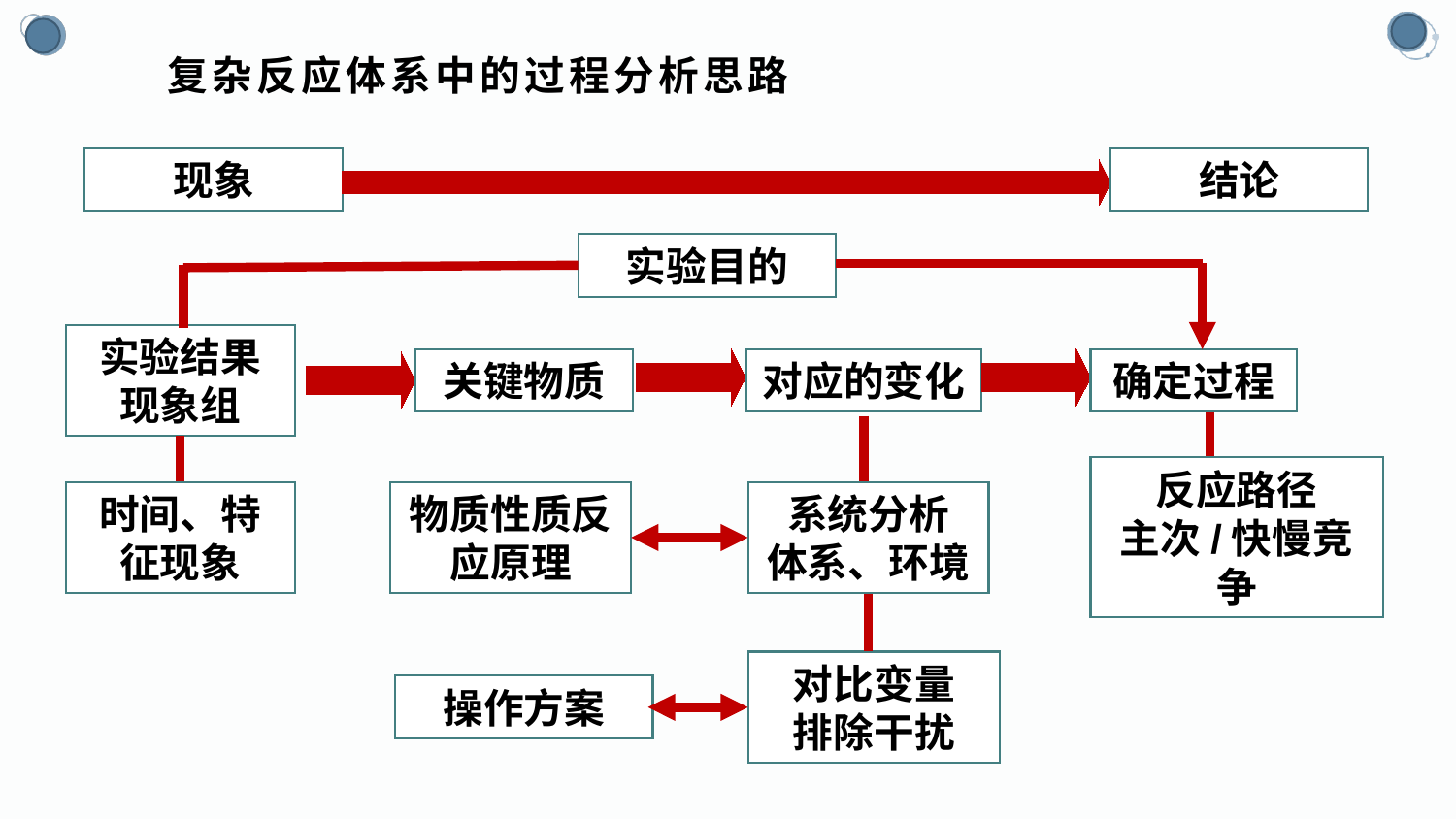

# 复杂反应体系中的过程分析思路
现象
结论
实验目的

实验结果现象组

对应的变化
关键物质
确定过程
反应路径
主次/快慢竞争
时间、特征现象
物质性质反应原理
系统分析
体系、环境
对比变量
排除干扰
操作方案